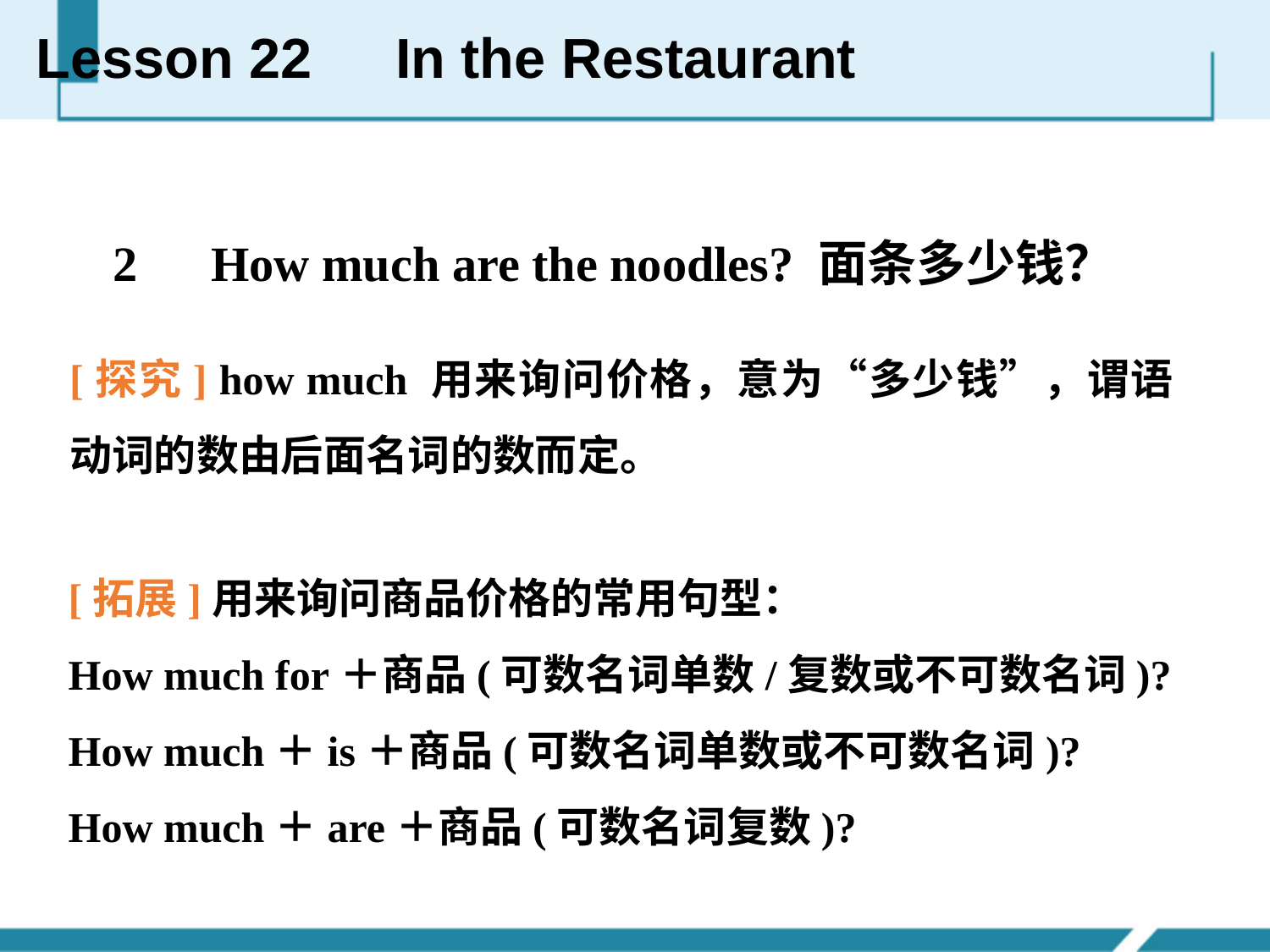

Lesson 22　In the Restaurant
　2　How much are the noodles? 面条多少钱？
[探究] how much 用来询问价格，意为“多少钱”，谓语动词的数由后面名词的数而定。
[拓展]用来询问商品价格的常用句型：
How much for＋商品(可数名词单数/复数或不可数名词)?
How much＋is＋商品(可数名词单数或不可数名词)?
How much＋are＋商品(可数名词复数)?